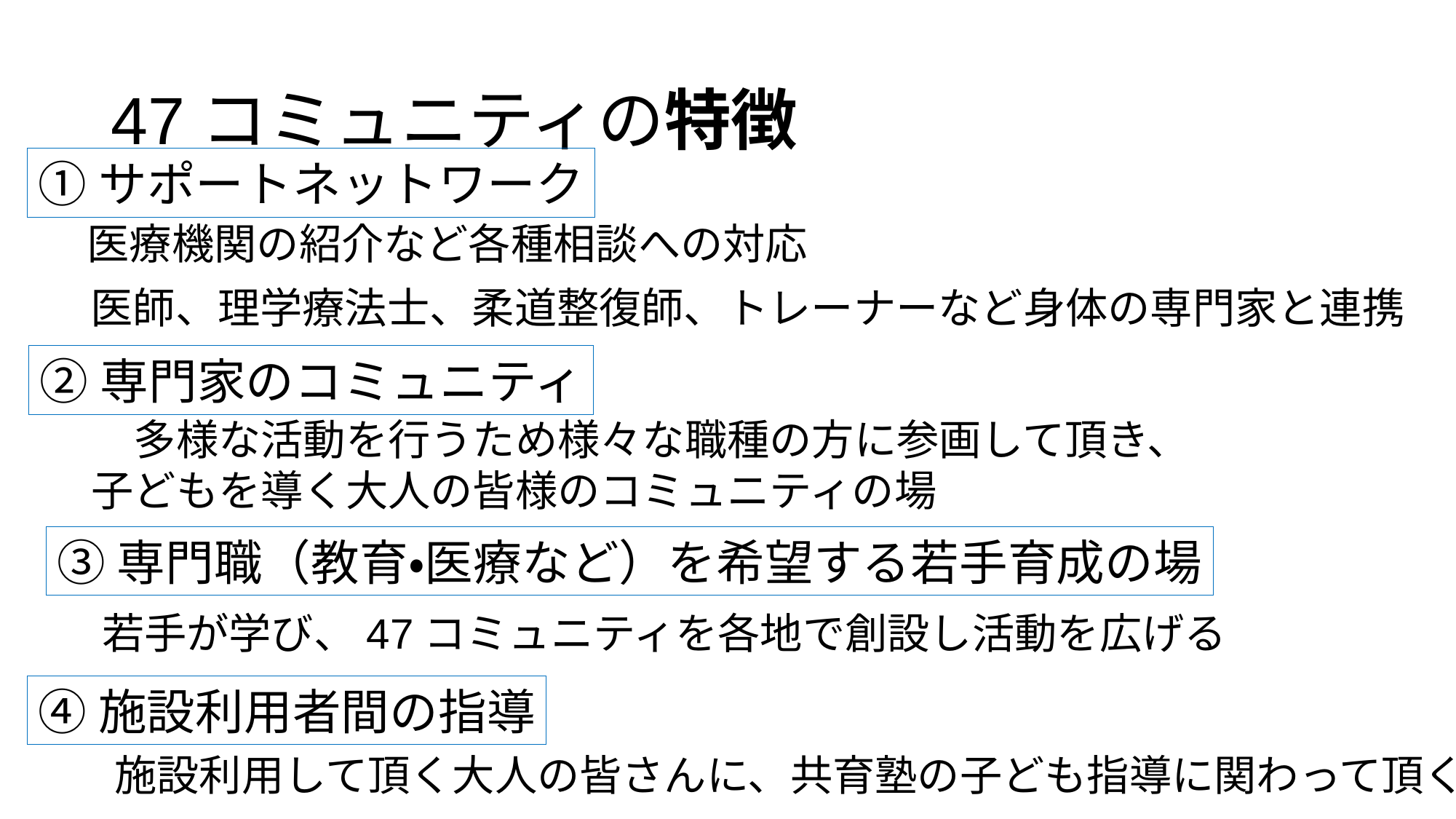

# 47コミュニティの特徴
①サポートネットワーク
医療機関の紹介など各種相談への対応
医師、理学療法士、柔道整復師、トレーナーなど身体の専門家と連携
②専門家のコミュニティ
　多様な活動を行うため様々な職種の方に参画して頂き、
子どもを導く大人の皆様のコミュニティの場
③専門職（教育・医療など）を希望する若手育成の場
若手が学び、47コミュニティを各地で創設し活動を広げる
④施設利用者間の指導
施設利用して頂く大人の皆さんに、共育塾の子ども指導に関わって頂く